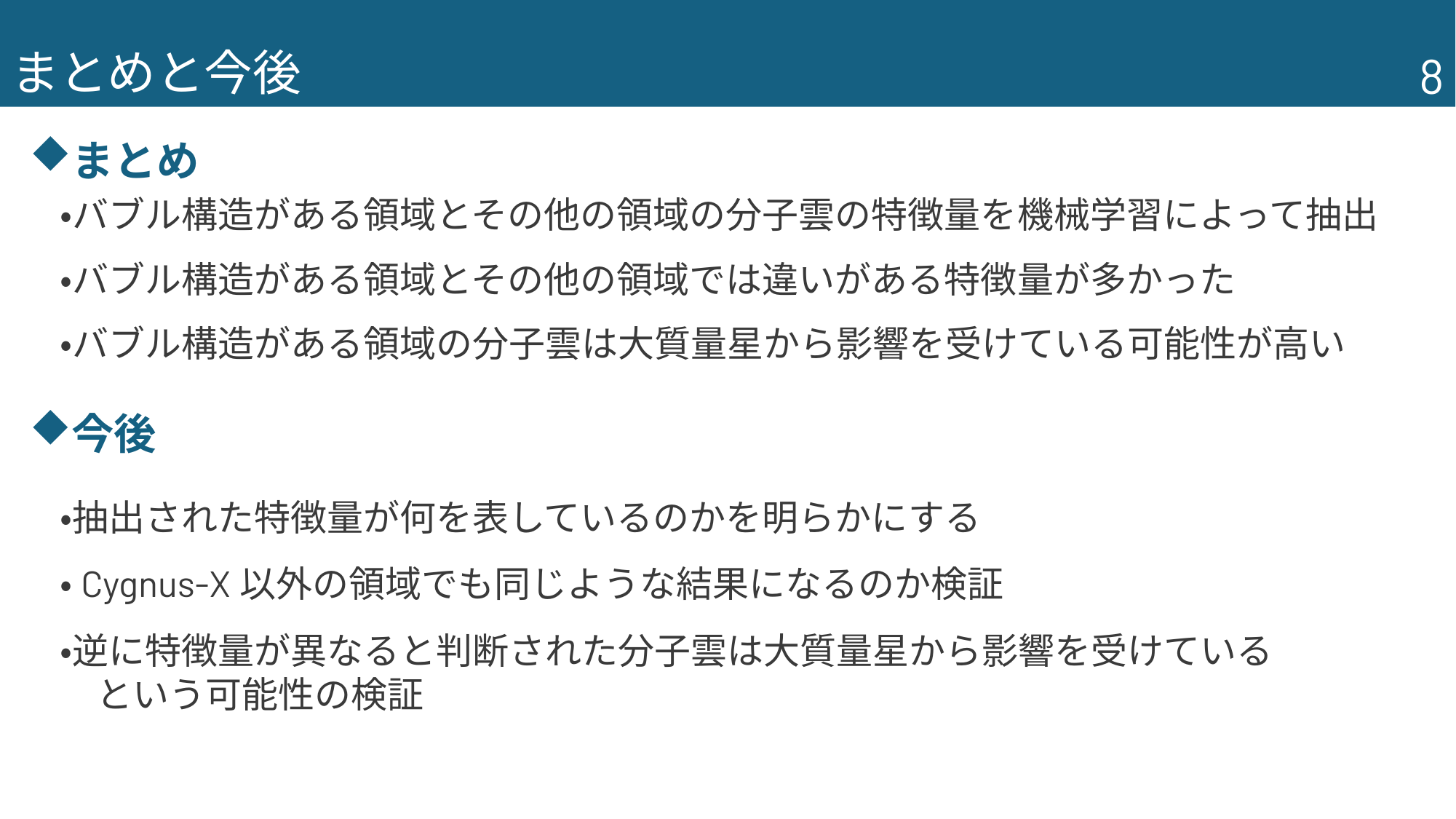

8
# まとめと今後
まとめ
・バブル構造がある領域とその他の領域の分子雲の特徴量を機械学習によって抽出
・バブル構造がある領域とその他の領域では違いがある特徴量が多かった
・バブル構造がある領域の分子雲は大質量星から影響を受けている可能性が高い
今後
・抽出された特徴量が何を表しているのかを明らかにする
・Cygnus-X以外の領域でも同じような結果になるのか検証
・逆に特徴量が異なると判断された分子雲は大質量星から影響を受けている
　という可能性の検証